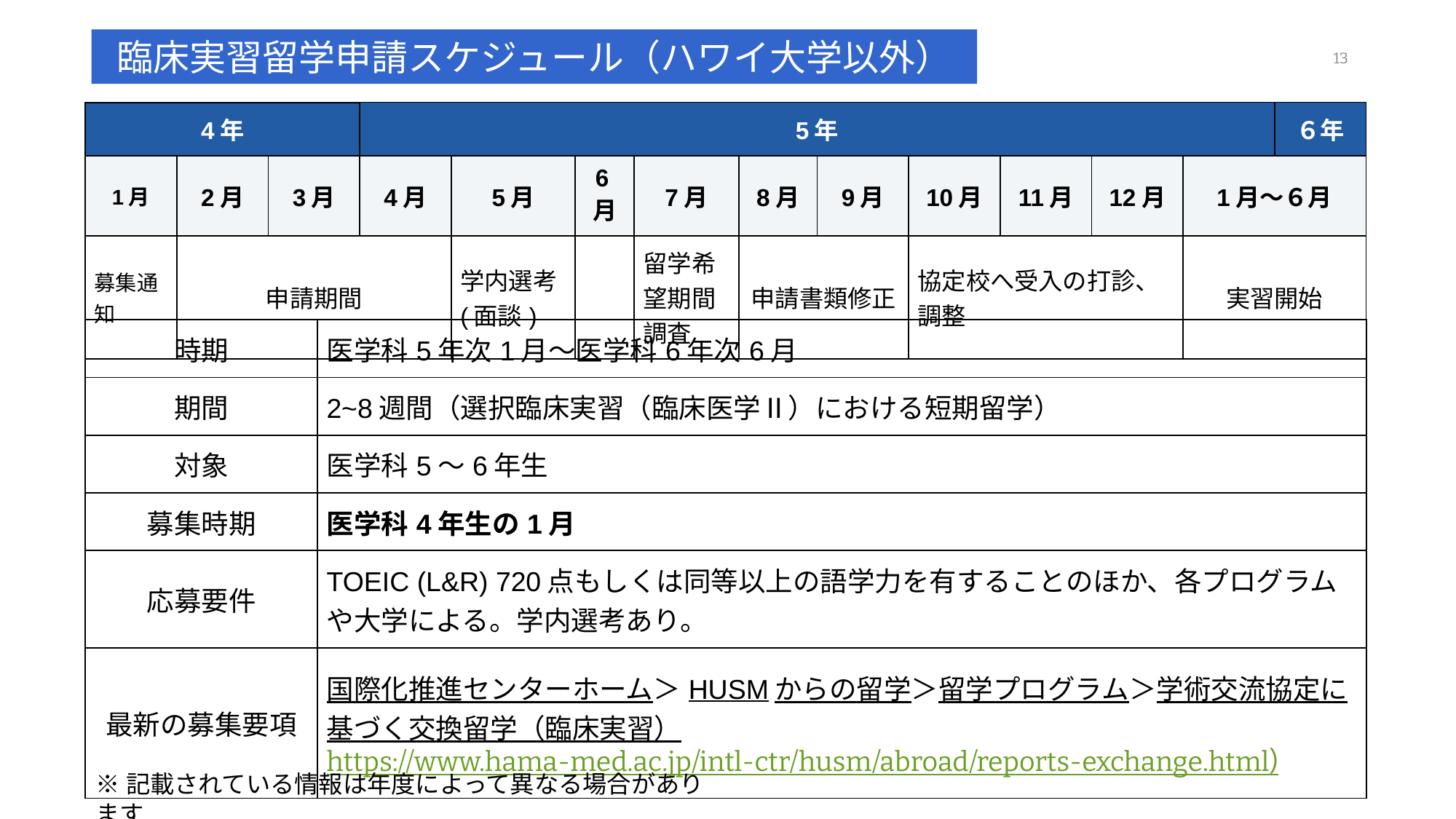

臨床実習留学申請スケジュール（ハワイ大学以外）
13
| 4年 |  |  | 5年 |  |  |  |  |  |  |  |  |  | ６年 |
| --- | --- | --- | --- | --- | --- | --- | --- | --- | --- | --- | --- | --- | --- |
| 1月 | 2月 | 3月 | 4月 | 5月 | 6月 | 7月 | 8月 | 9月 | 10月 | 11月 | 12月 | 1月～６月 |  |
| 募集通知 | 申請期間 |  |  | 学内選考(面談) |  | 留学希望期間調査 | 申請書類修正 |  | 協定校へ受入の打診、調整 |  |  | 実習開始 |  |
| 時期 | 医学科5年次1月～医学科6年次6月 |
| --- | --- |
| 期間 | 2~8週間（選択臨床実習（臨床医学Ⅱ）における短期留学） |
| 対象 | 医学科5～6年生 |
| 募集時期 | 医学科4年生の1月 |
| 応募要件 | TOEIC (L&R) 720点もしくは同等以上の語学力を有することのほか、各プログラムや大学による。学内選考あり。 |
| 最新の募集要項 | 国際化推進センターホーム＞HUSMからの留学＞留学プログラム＞学術交流協定に基づく交換留学（臨床実習） https://www.hama-med.ac.jp/intl-ctr/husm/abroad/reports-exchange.html) |
※記載されている情報は年度によって異なる場合があります